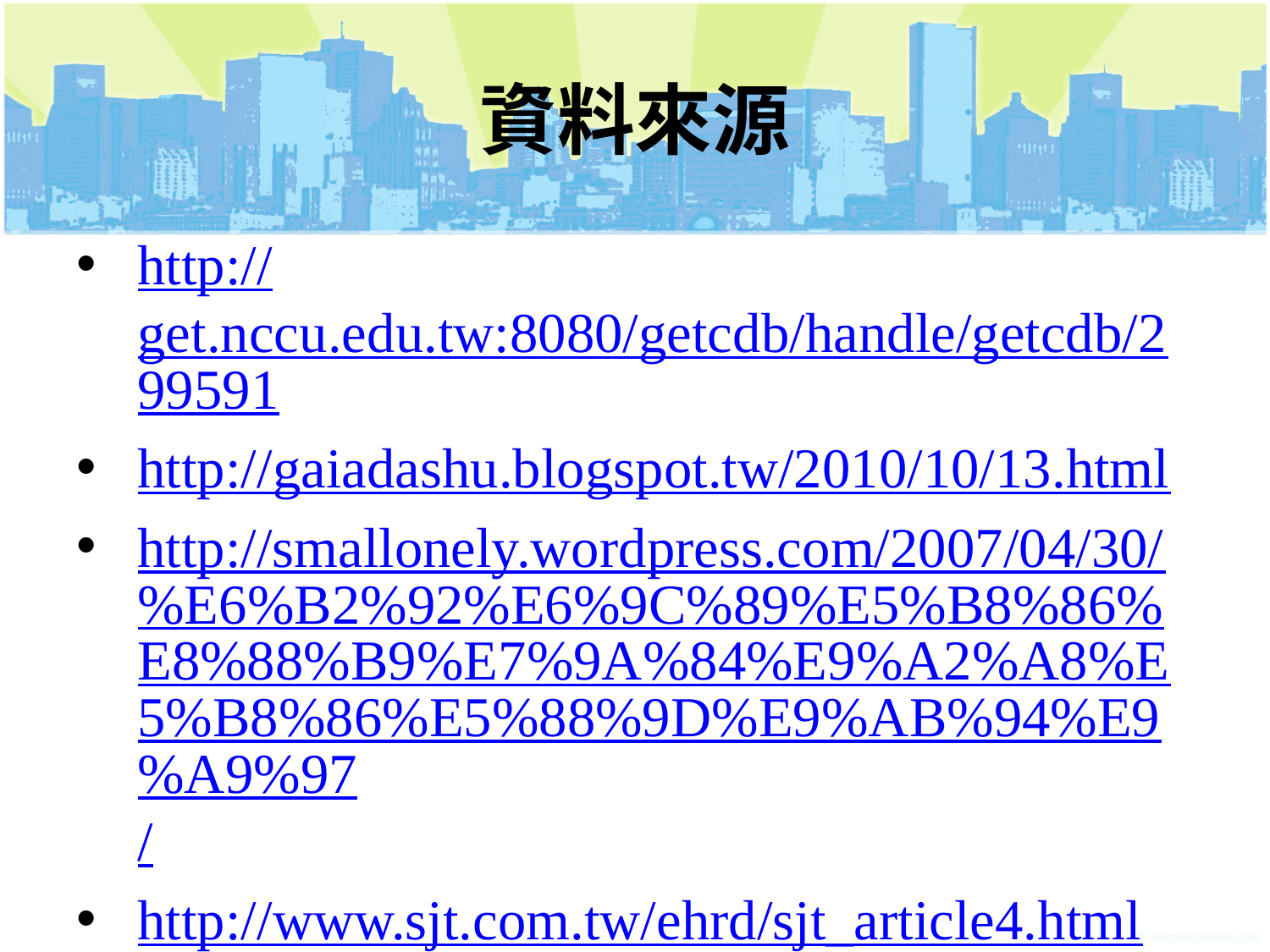

# 資料來源
http://get.nccu.edu.tw:8080/getcdb/handle/getcdb/299591
http://gaiadashu.blogspot.tw/2010/10/13.html
http://smallonely.wordpress.com/2007/04/30/%E6%B2%92%E6%9C%89%E5%B8%86%E8%88%B9%E7%9A%84%E9%A2%A8%E5%B8%86%E5%88%9D%E9%AB%94%E9%A9%97/
http://www.sjt.com.tw/ehrd/sjt_article4.html
http://www.techcn.com.cn/index.php?doc-view-5308.html
http://blog.xuite.net/facewall/blog/41901454-%E7%A7%91%E5%AD%B8%E5%8F%B2%E4%B8%8A4%E5%80%8B%E8%91%97%E5%90%8D%E7%9A%84%E5%A4%A2